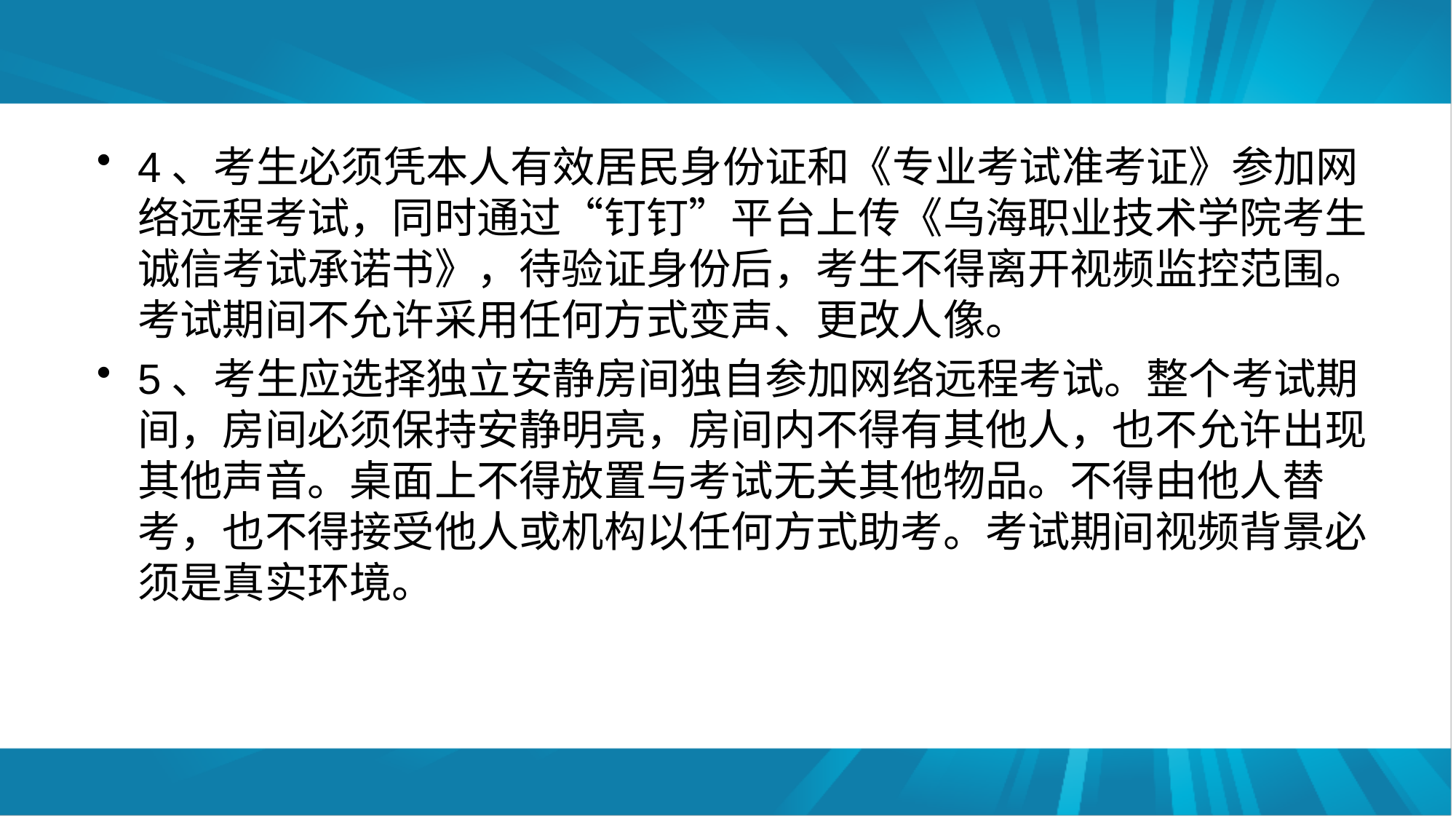

#
4、考生必须凭本人有效居民身份证和《专业考试准考证》参加网络远程考试，同时通过“钉钉”平台上传《乌海职业技术学院考生诚信考试承诺书》，待验证身份后，考生不得离开视频监控范围。考试期间不允许采用任何方式变声、更改人像。
5、考生应选择独立安静房间独自参加网络远程考试。整个考试期间，房间必须保持安静明亮，房间内不得有其他人，也不允许出现其他声音。桌面上不得放置与考试无关其他物品。不得由他人替考，也不得接受他人或机构以任何方式助考。考试期间视频背景必须是真实环境。